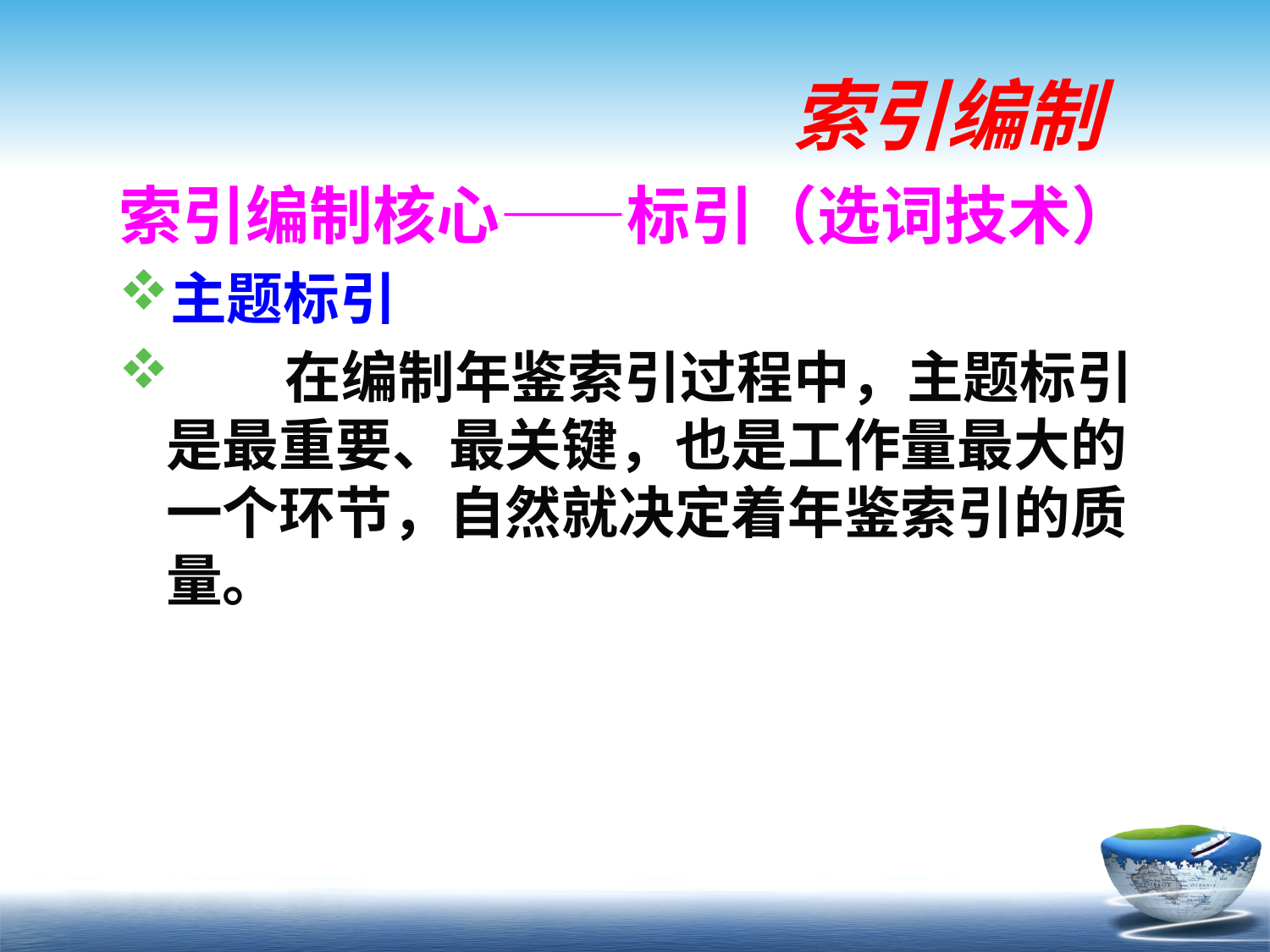

# 索引编制
索引编制核心——标引（选词技术）
主题标引
        在编制年鉴索引过程中，主题标引是最重要、最关键，也是工作量最大的一个环节，自然就决定着年鉴索引的质量。